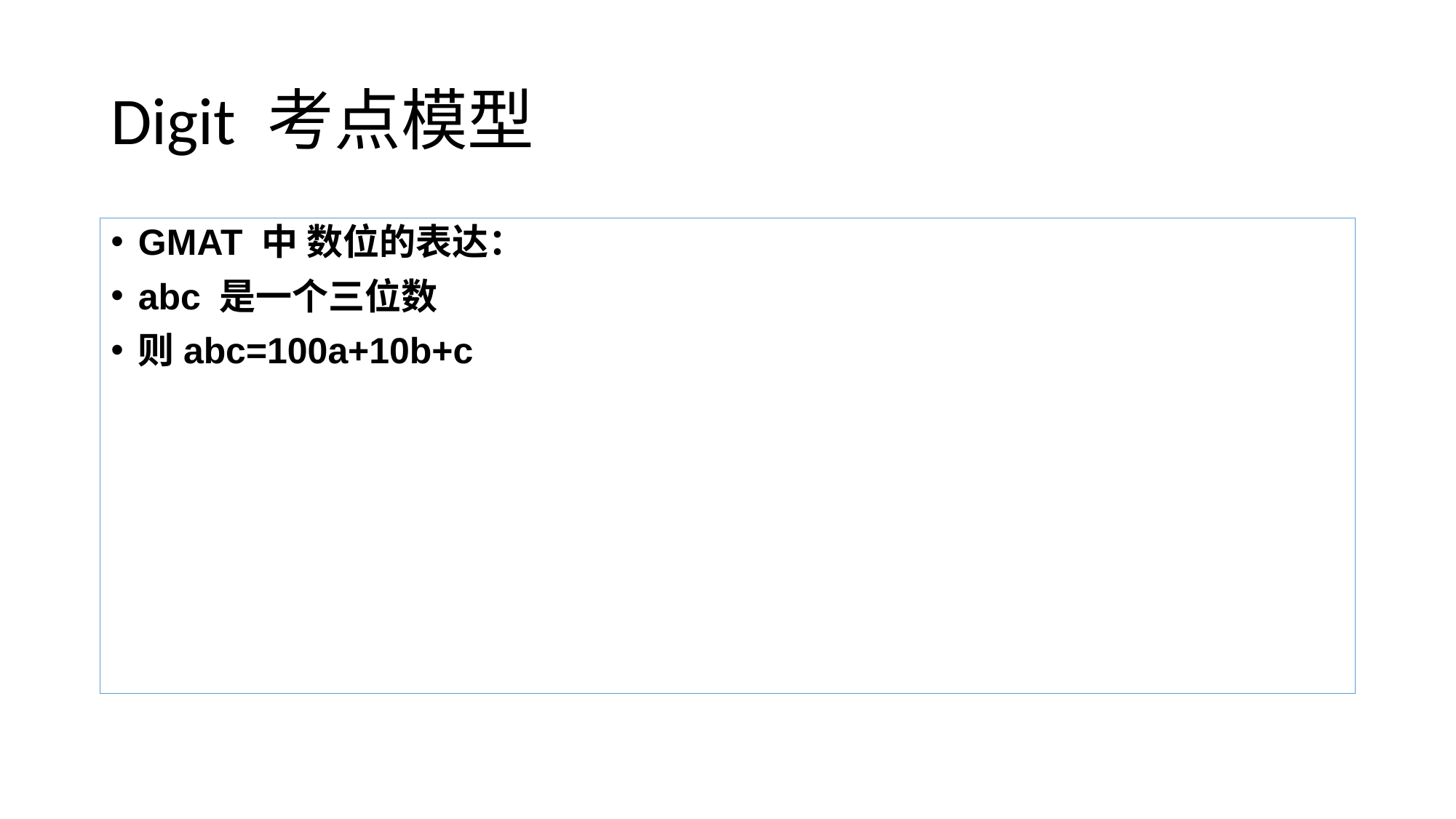

# Digit 考点模型
GMAT 中 数位的表达：
abc 是一个三位数
则abc=100a+10b+c